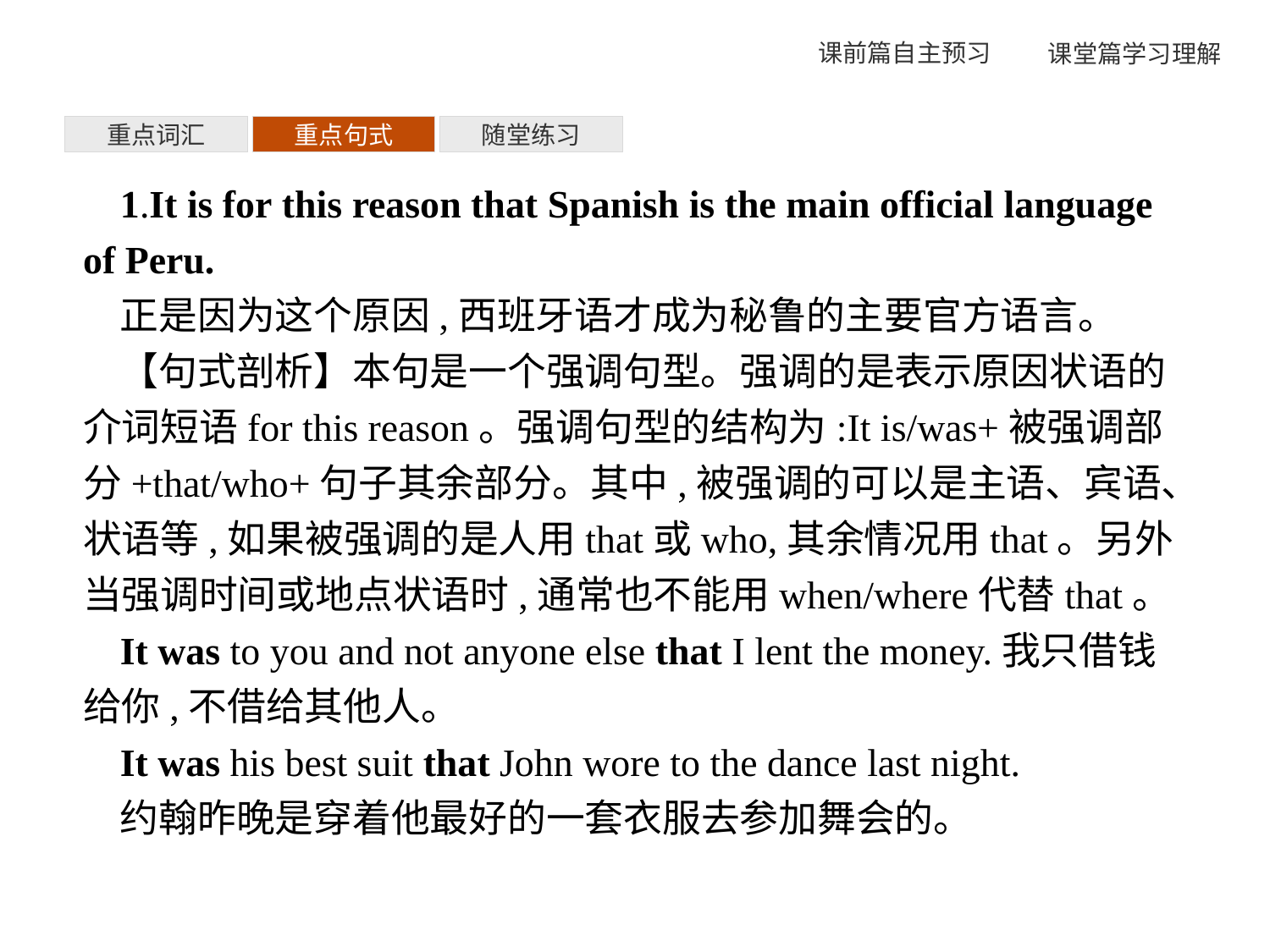

重点词汇
重点句式
随堂练习
1.It is for this reason that Spanish is the main official language of Peru.
正是因为这个原因,西班牙语才成为秘鲁的主要官方语言。
【句式剖析】本句是一个强调句型。强调的是表示原因状语的介词短语for this reason。强调句型的结构为:It is/was+被强调部分+that/who+句子其余部分。其中,被强调的可以是主语、宾语、状语等,如果被强调的是人用that或who,其余情况用that。另外当强调时间或地点状语时,通常也不能用when/where代替that。
It was to you and not anyone else that I lent the money.我只借钱给你,不借给其他人。
It was his best suit that John wore to the dance last night.
约翰昨晚是穿着他最好的一套衣服去参加舞会的。